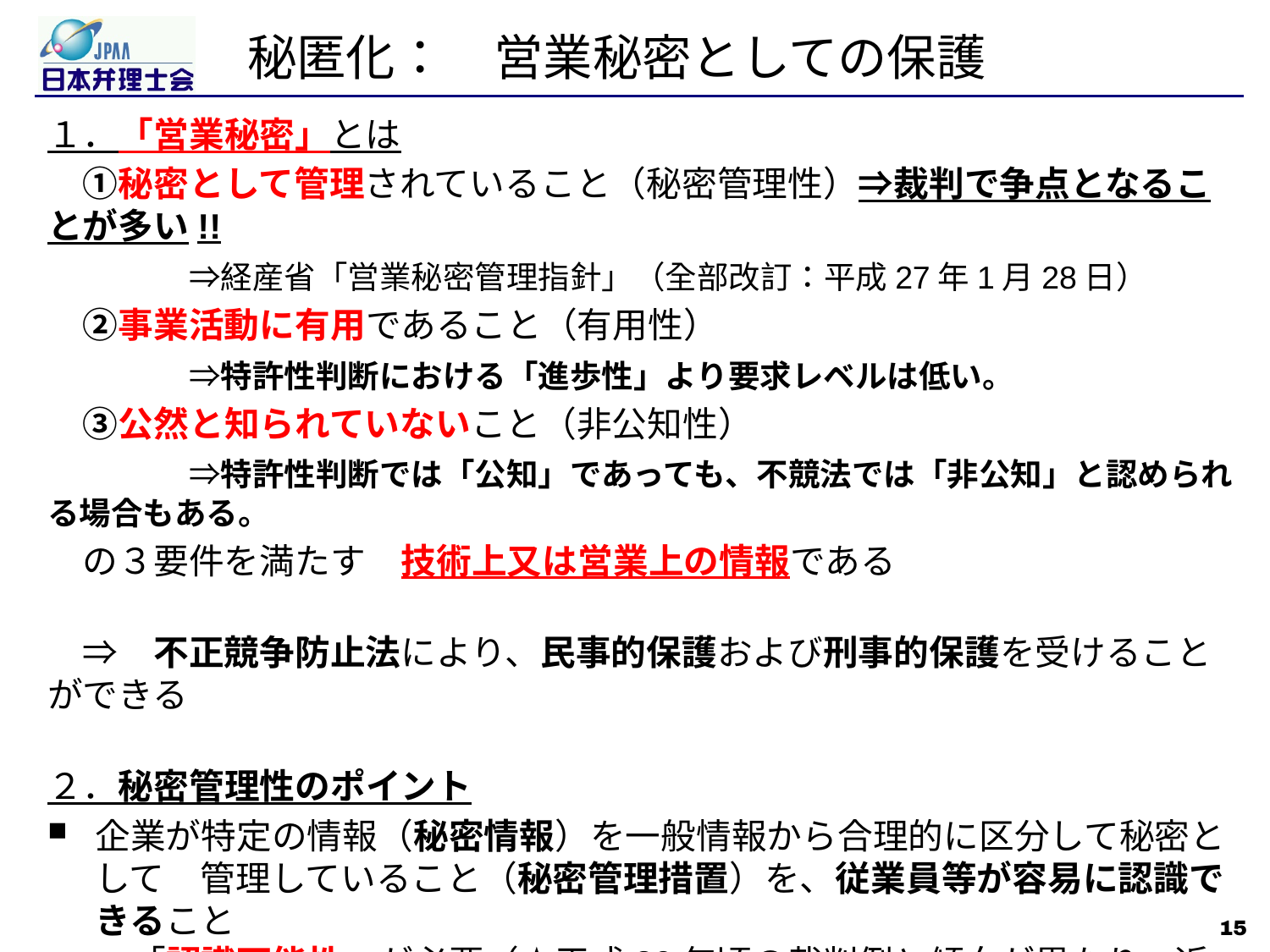

# 秘匿化：　営業秘密としての保護
１．「営業秘密」とは
　①秘密として管理されていること（秘密管理性）⇒裁判で争点となることが多い!!
　　　　⇒経産省「営業秘密管理指針」（全部改訂：平成27年1月28日）
　②事業活動に有用であること（有用性）
　　　　⇒特許性判断における「進歩性」より要求レベルは低い。
　③公然と知られていないこと（非公知性）
　　　　⇒特許性判断では「公知」であっても、不競法では「非公知」と認められる場合もある。
　の３要件を満たす　技術上又は営業上の情報である
　⇒　不正競争防止法により、民事的保護および刑事的保護を受けることができる
　
２．秘密管理性のポイント
企業が特定の情報（秘密情報）を一般情報から合理的に区分して秘密として　管理していること（秘密管理措置）を、従業員等が容易に認識できること
＝「認識可能性」が必要（★平成20年頃の裁判例と傾向が異なり、近時では、認識可能性があった事案では、秘密管理性を肯定する裁判例が多い。）
15